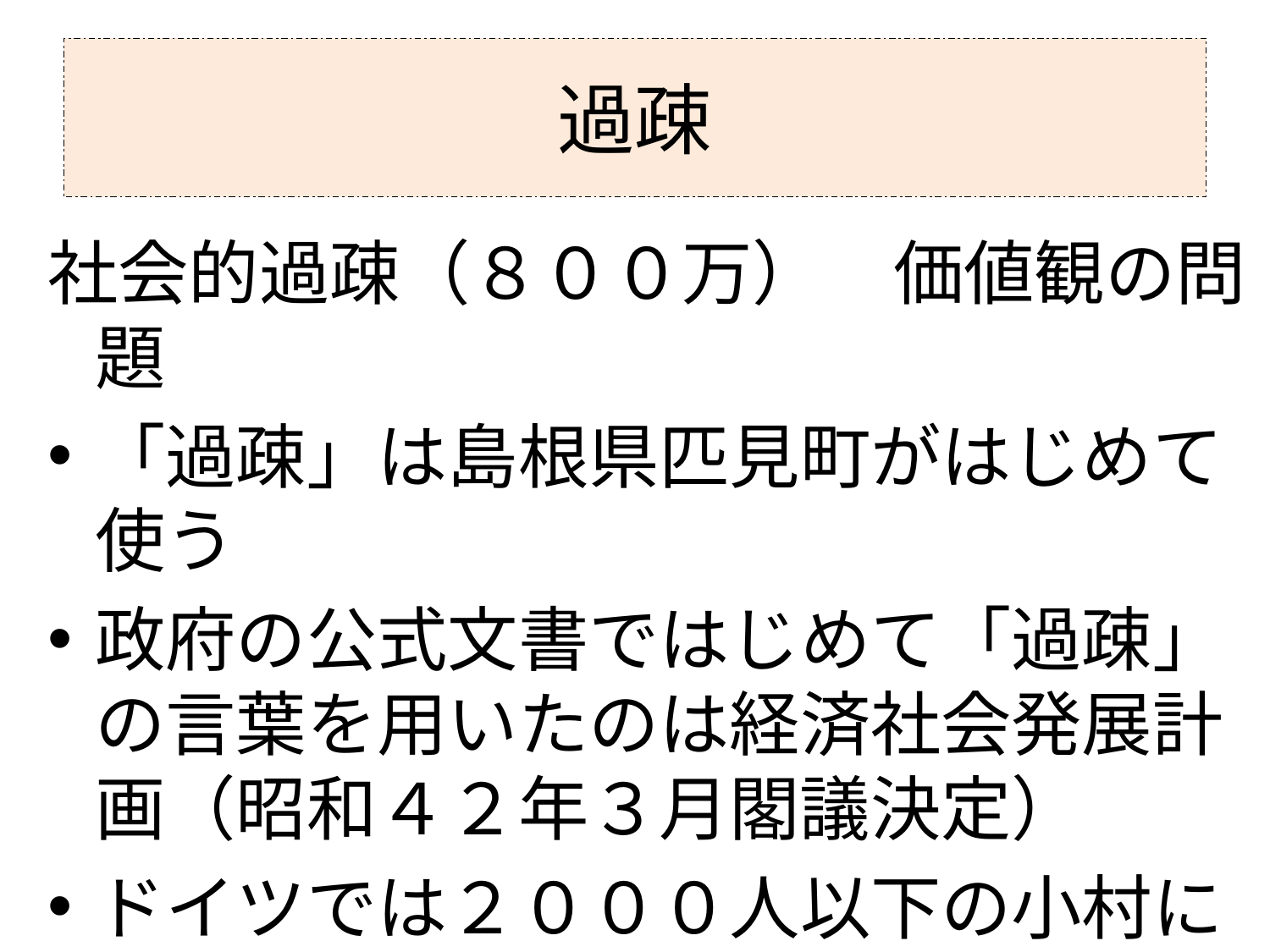

# 過疎
社会的過疎（８００万）　価値観の問題
「過疎」は島根県匹見町がはじめて使う
政府の公式文書ではじめて「過疎」の言葉を用いたのは経済社会発展計画（昭和４２年３月閣議決定）
ドイツでは２０００人以下の小村に７００万人居住